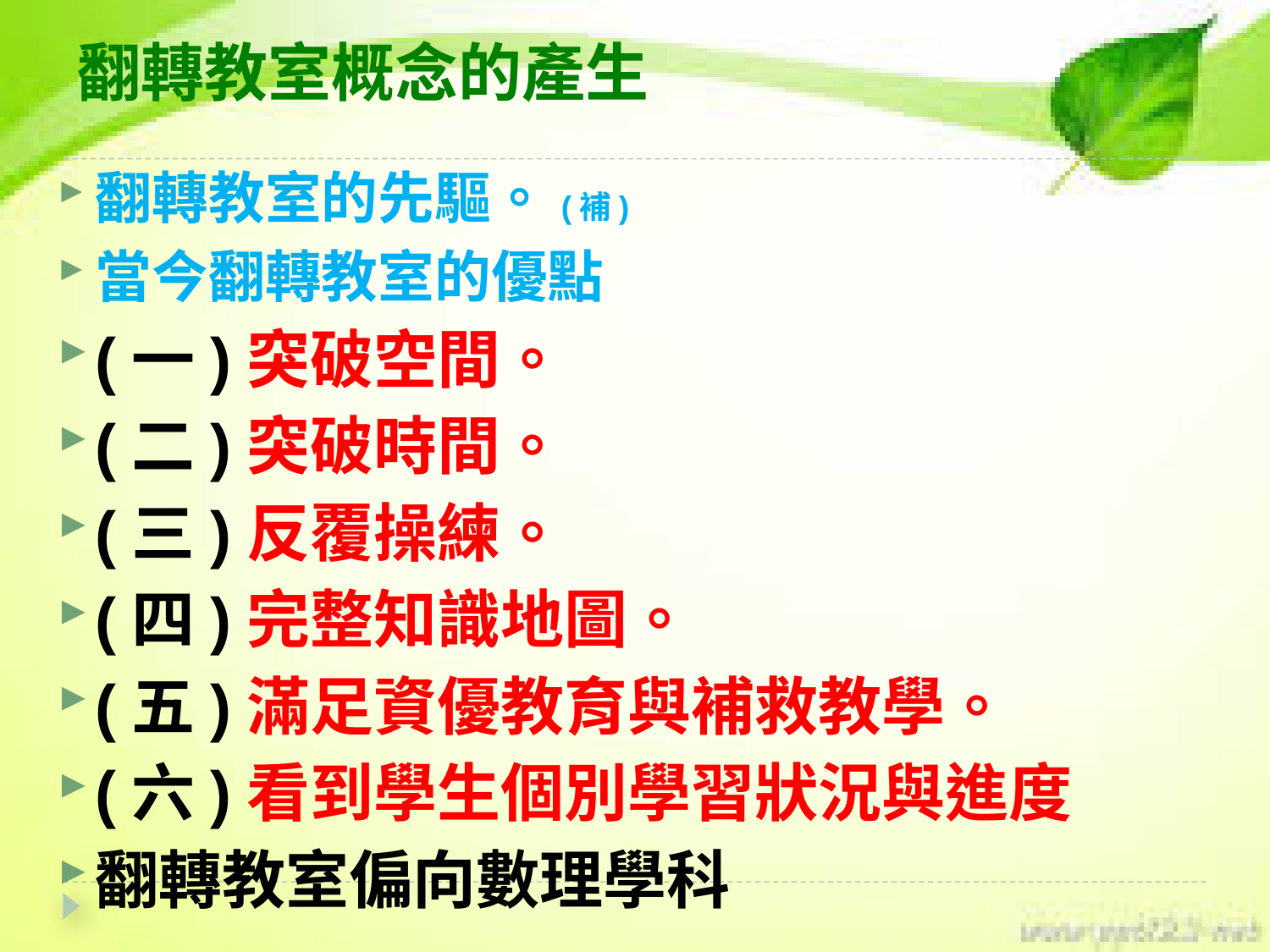

翻轉教室概念的產生

翻轉教室的先驅。(補)
當今翻轉教室的優點
(一)突破空間。
(二)突破時間。
(三)反覆操練。
(四)完整知識地圖。
(五)滿足資優教育與補救教學。
(六)看到學生個別學習狀況與進度
翻轉教室偏向數理學科